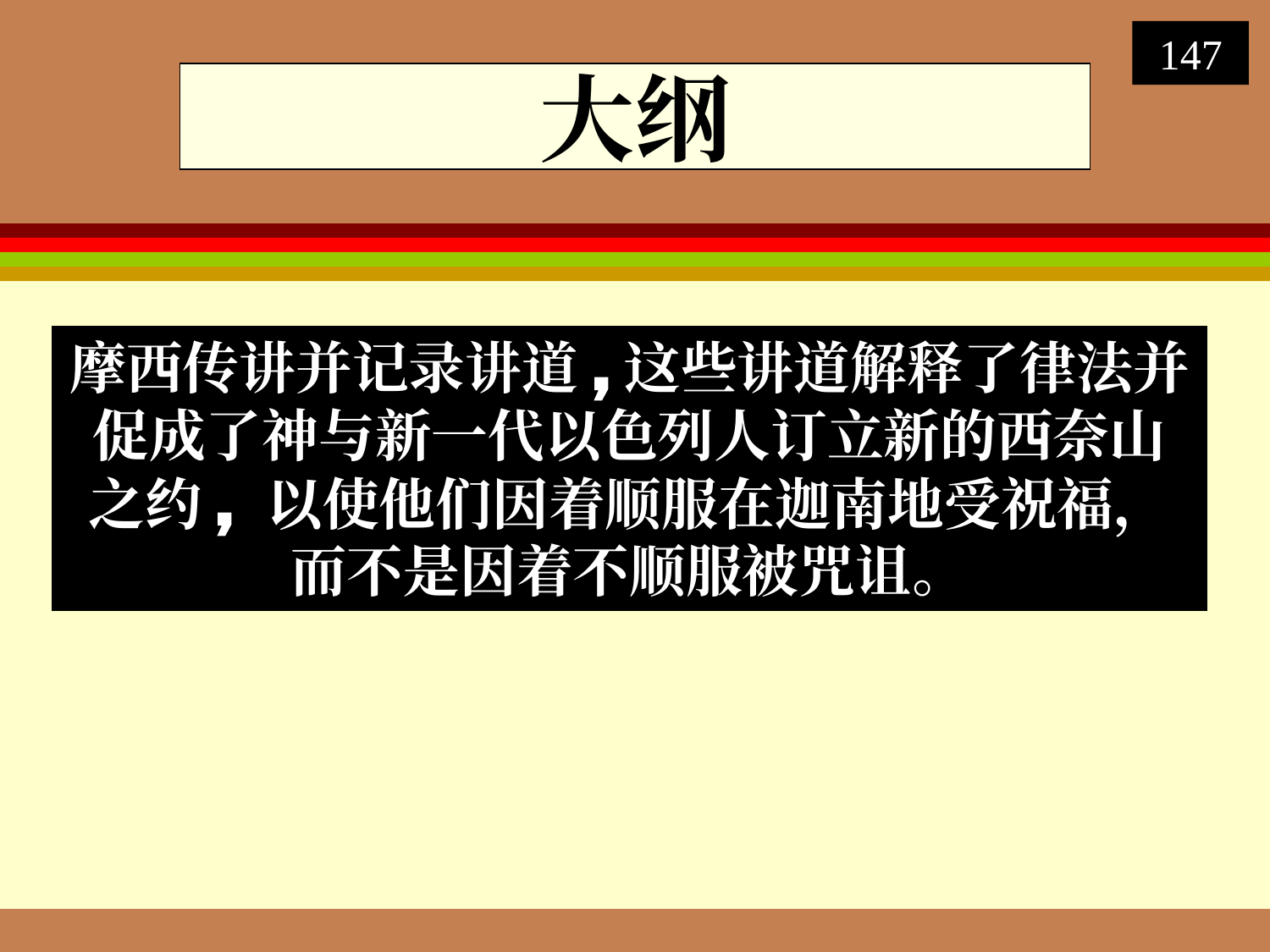

147
大纲
摩西传讲并记录讲道,这些讲道解释了律法并促成了神与新一代以色列人订立新的西奈山之约, 以使他们因着顺服在迦南地受祝福，而不是因着不顺服被咒诅。